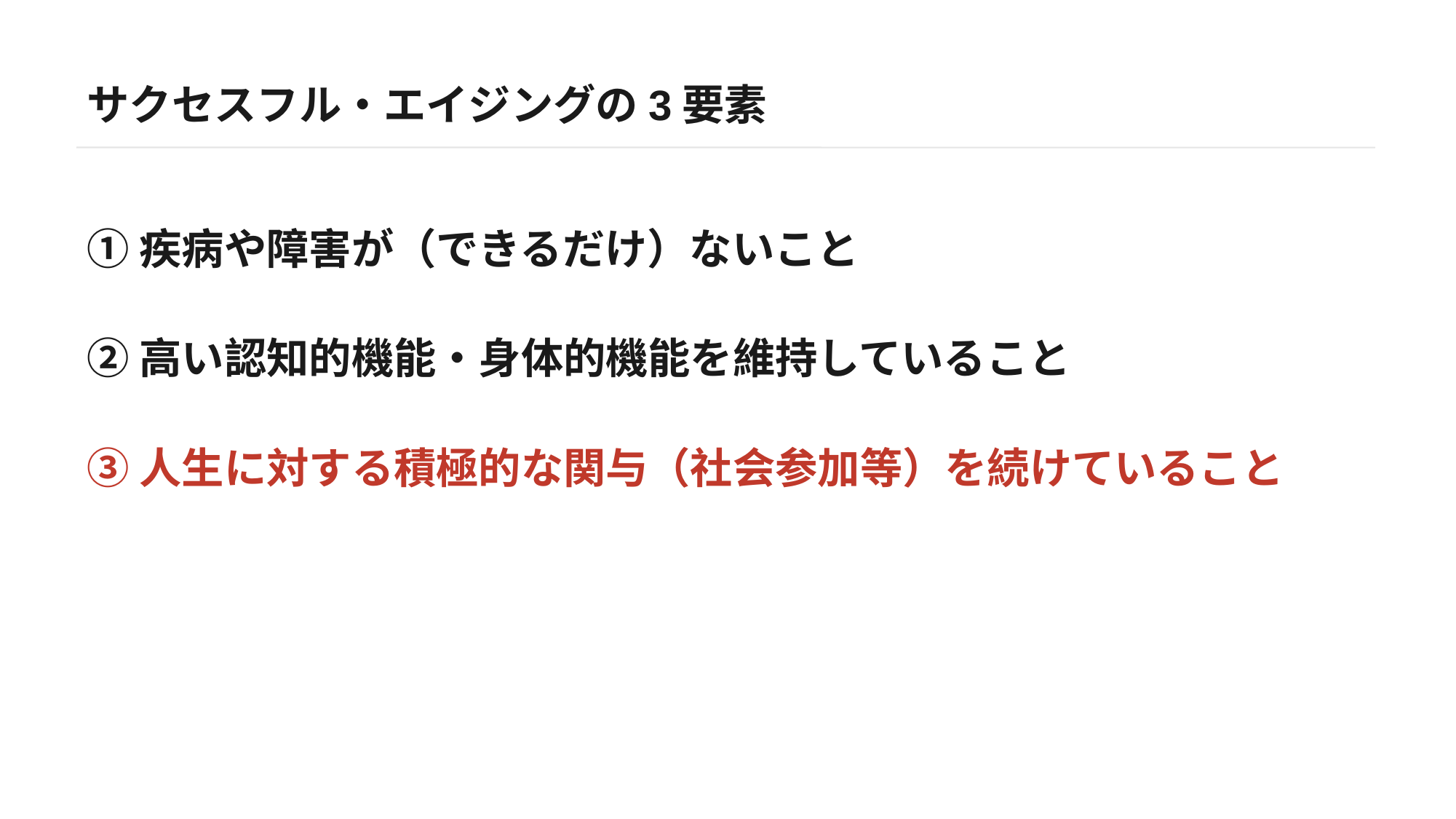

サクセスフル・エイジングの3要素

①疾病や障害が（できるだけ）ないこと
②高い認知的機能・身体的機能を維持していること
③人生に対する積極的な関与（社会参加等）を続けていること